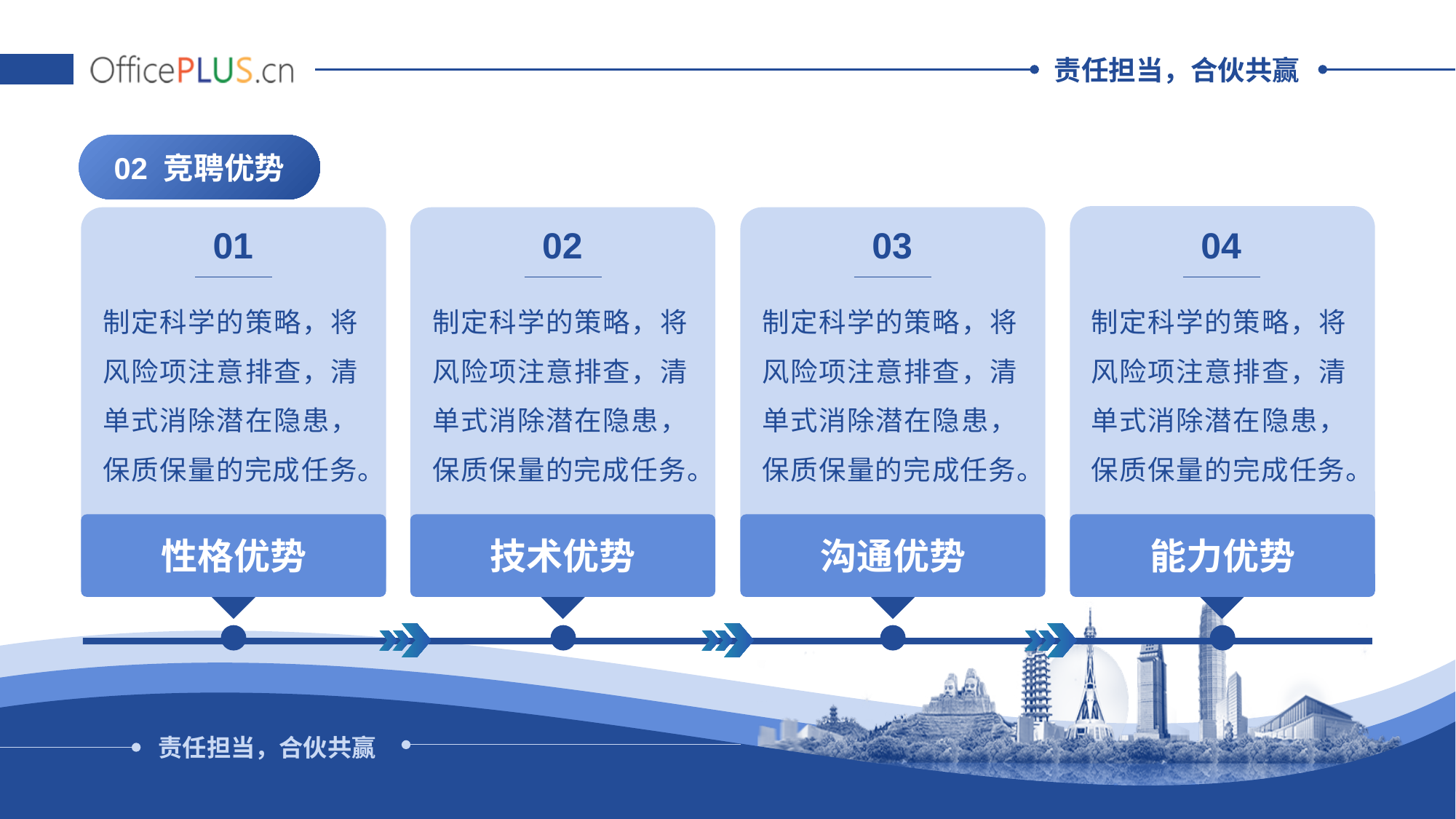

02 竞聘优势

01
02
03
04
制定科学的策略，将风险项注意排查，清单式消除潜在隐患，保质保量的完成任务。
制定科学的策略，将风险项注意排查，清单式消除潜在隐患，保质保量的完成任务。
制定科学的策略，将风险项注意排查，清单式消除潜在隐患，保质保量的完成任务。
制定科学的策略，将风险项注意排查，清单式消除潜在隐患，保质保量的完成任务。

性格优势
技术优势
沟通优势
能力优势